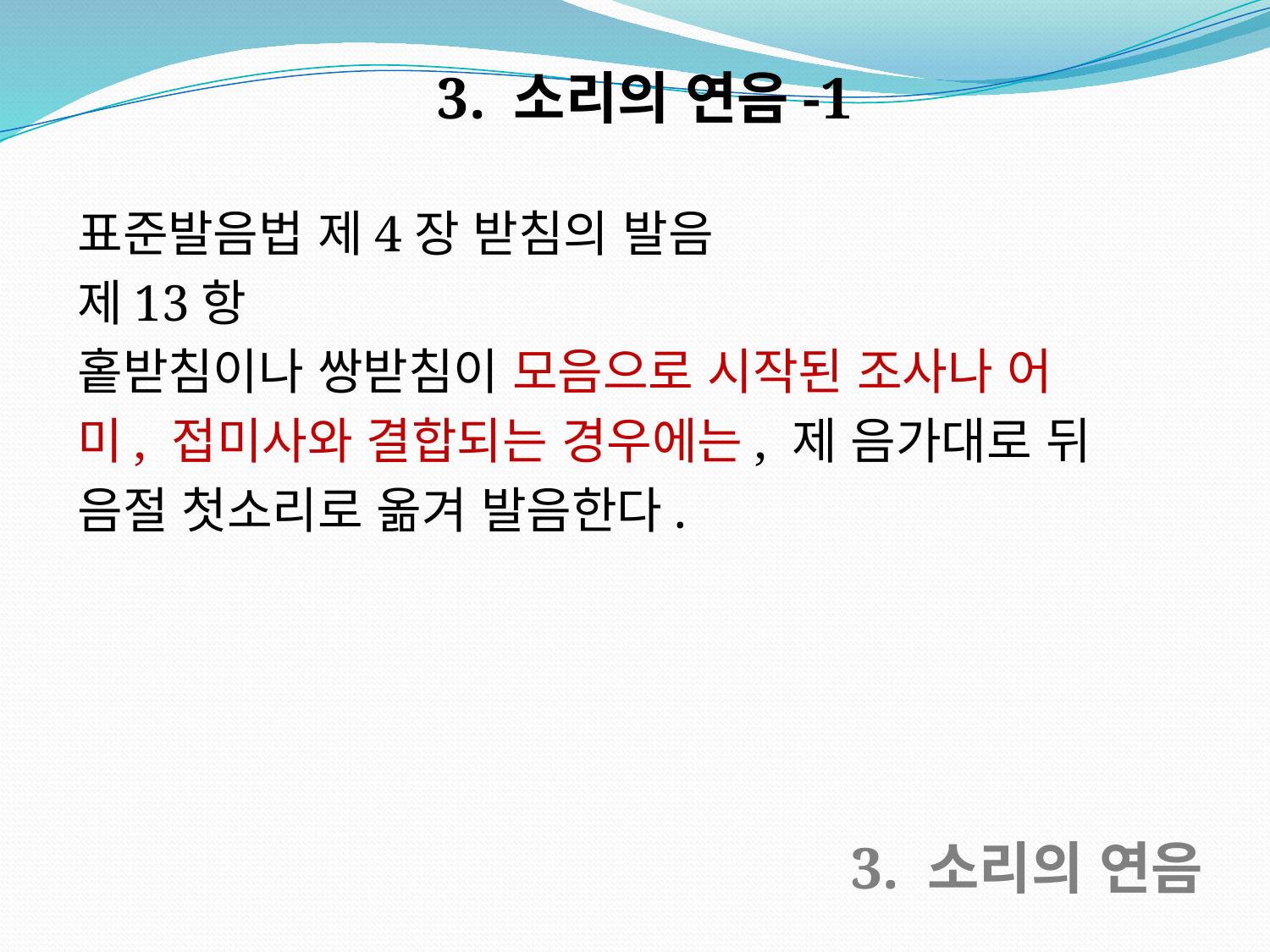

3. 소리의 연음-1
표준발음법 제4장 받침의 발음
제13항
홑받침이나 쌍받침이 모음으로 시작된 조사나 어
미, 접미사와 결합되는 경우에는, 제 음가대로 뒤
음절 첫소리로 옮겨 발음한다.

3. 소리의 연음